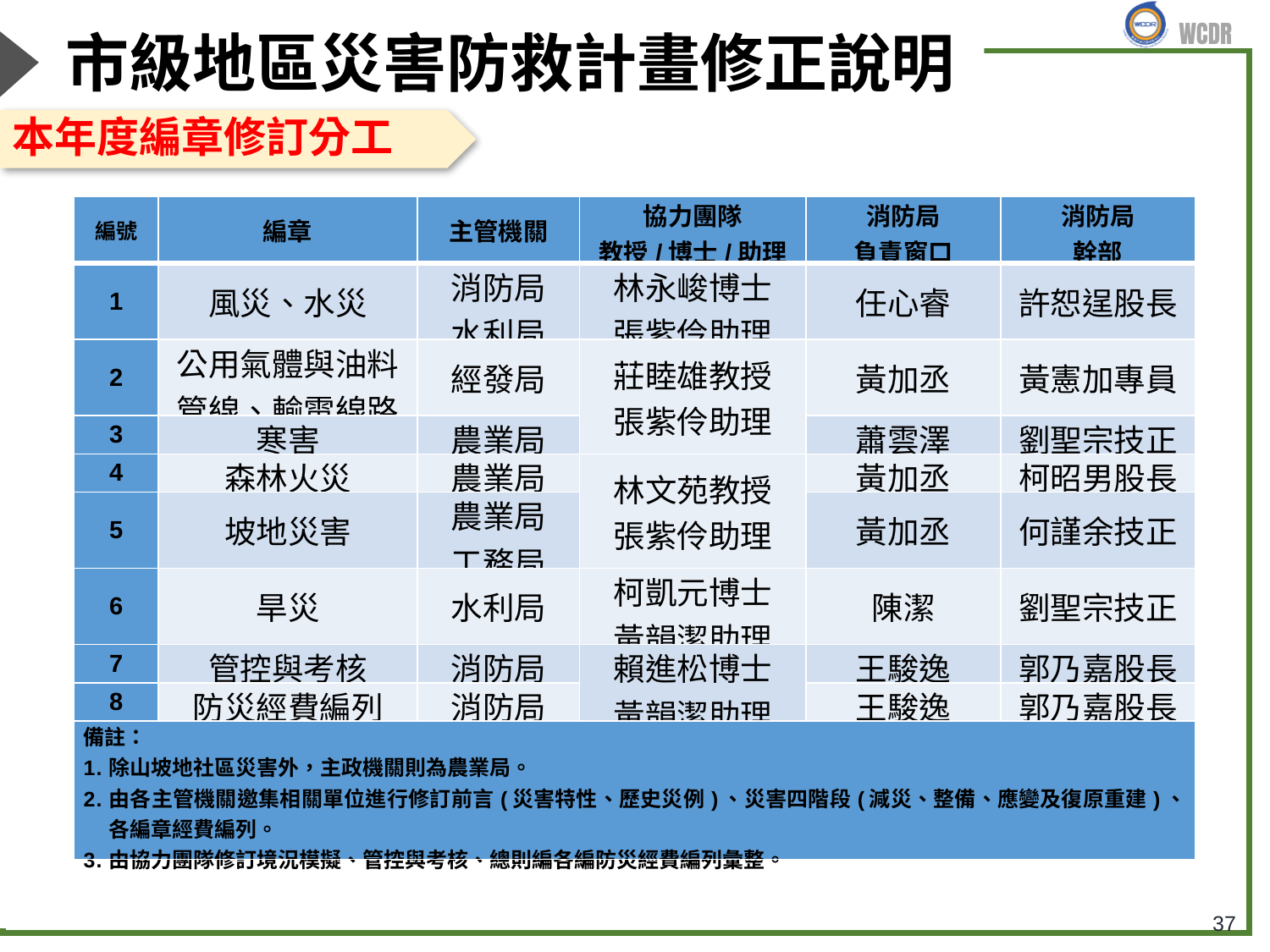

# 市級地區災害防救計畫修正說明
本年度編章修訂分工
| 編號 | 編章 | 主管機關 | 協力團隊 教授/博士/助理 | 消防局 負責窗口 | 消防局 幹部 |
| --- | --- | --- | --- | --- | --- |
| 1 | 風災、水災 | 消防局 水利局 | 林永峻博士 張紫伶助理 | 任心睿 | 許恕逞股長 |
| 2 | 公用氣體與油料管線、輸電線路 | 經發局 | 莊睦雄教授 張紫伶助理 | 黃加丞 | 黃憲加專員 |
| 3 | 寒害 | 農業局 |  | 蕭雲澤 | 劉聖宗技正 |
| 4 | 森林火災 | 農業局 | 林文苑教授 張紫伶助理 | 黃加丞 | 柯昭男股長 |
| 5 | 坡地災害 | 農業局 工務局 |  | 黃加丞 | 何謹余技正 |
| 6 | 旱災 | 水利局 | 柯凱元博士 黃韻潔助理 | 陳潔 | 劉聖宗技正 |
| 7 | 管控與考核 | 消防局 | 賴進松博士 黃韻潔助理 | 王駿逸 | 郭乃嘉股長 |
| 8 | 防災經費編列 | 消防局 |  | 王駿逸 | 郭乃嘉股長 |
| 備註： 除山坡地社區災害外，主政機關則為農業局。 由各主管機關邀集相關單位進行修訂前言(災害特性、歷史災例)、災害四階段(減災、整備、應變及復原重建)、各編章經費編列。 由協力團隊修訂境況模擬、管控與考核、總則編各編防災經費編列彙整。 |  |  |  |  |  |
37